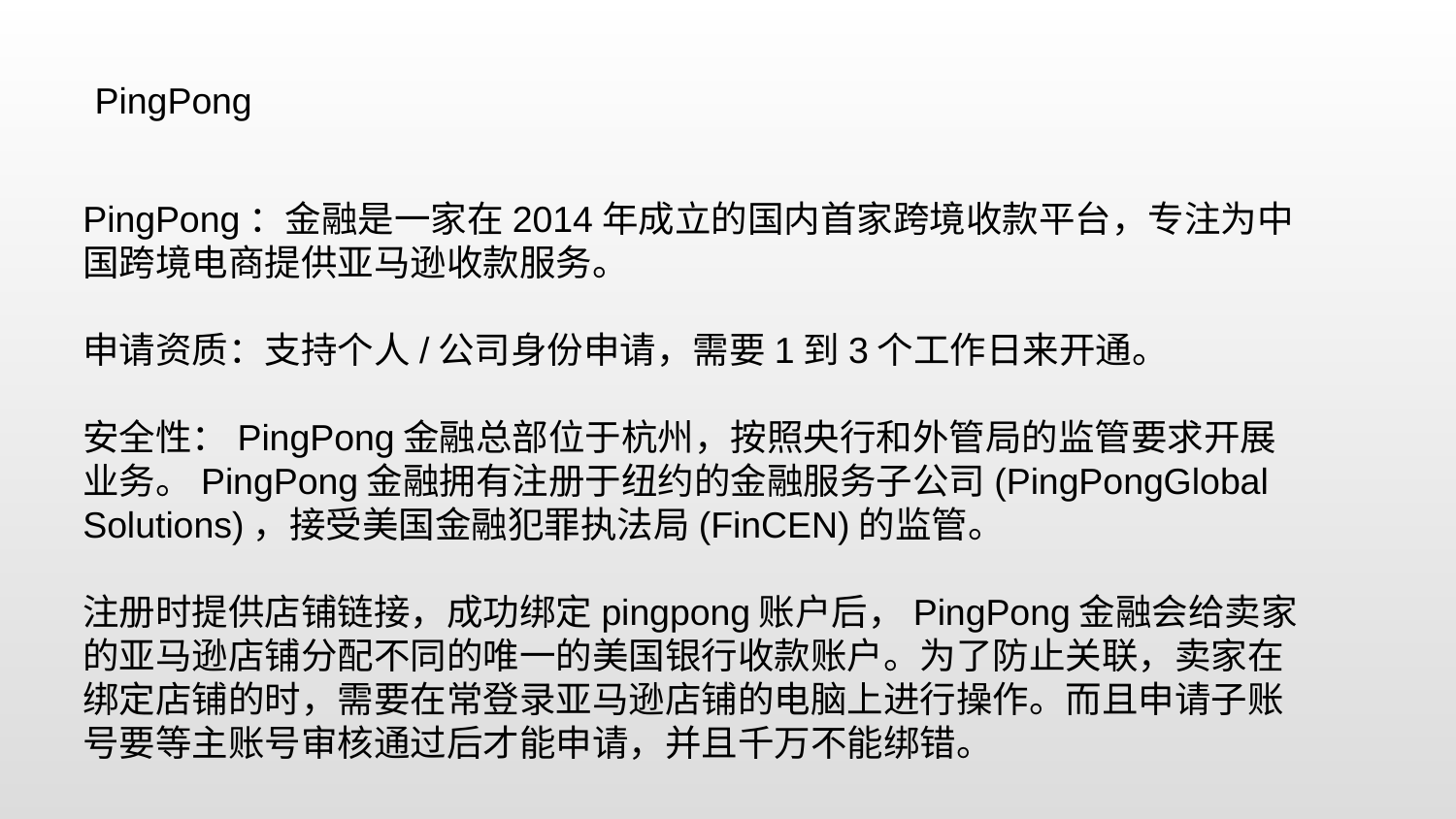

PingPong
PingPong：金融是一家在2014年成立的国内首家跨境收款平台，专注为中国跨境电商提供亚马逊收款服务。

申请资质：支持个人/公司身份申请，需要1到3个工作日来开通。

安全性：PingPong金融总部位于杭州，按照央行和外管局的监管要求开展业务。PingPong金融拥有注册于纽约的金融服务子公司(PingPongGlobal Solutions)，接受美国金融犯罪执法局(FinCEN)的监管。

注册时提供店铺链接，成功绑定pingpong账户后，PingPong金融会给卖家的亚马逊店铺分配不同的唯一的美国银行收款账户。为了防止关联，卖家在绑定店铺的时，需要在常登录亚马逊店铺的电脑上进行操作。而且申请子账号要等主账号审核通过后才能申请，并且千万不能绑错。